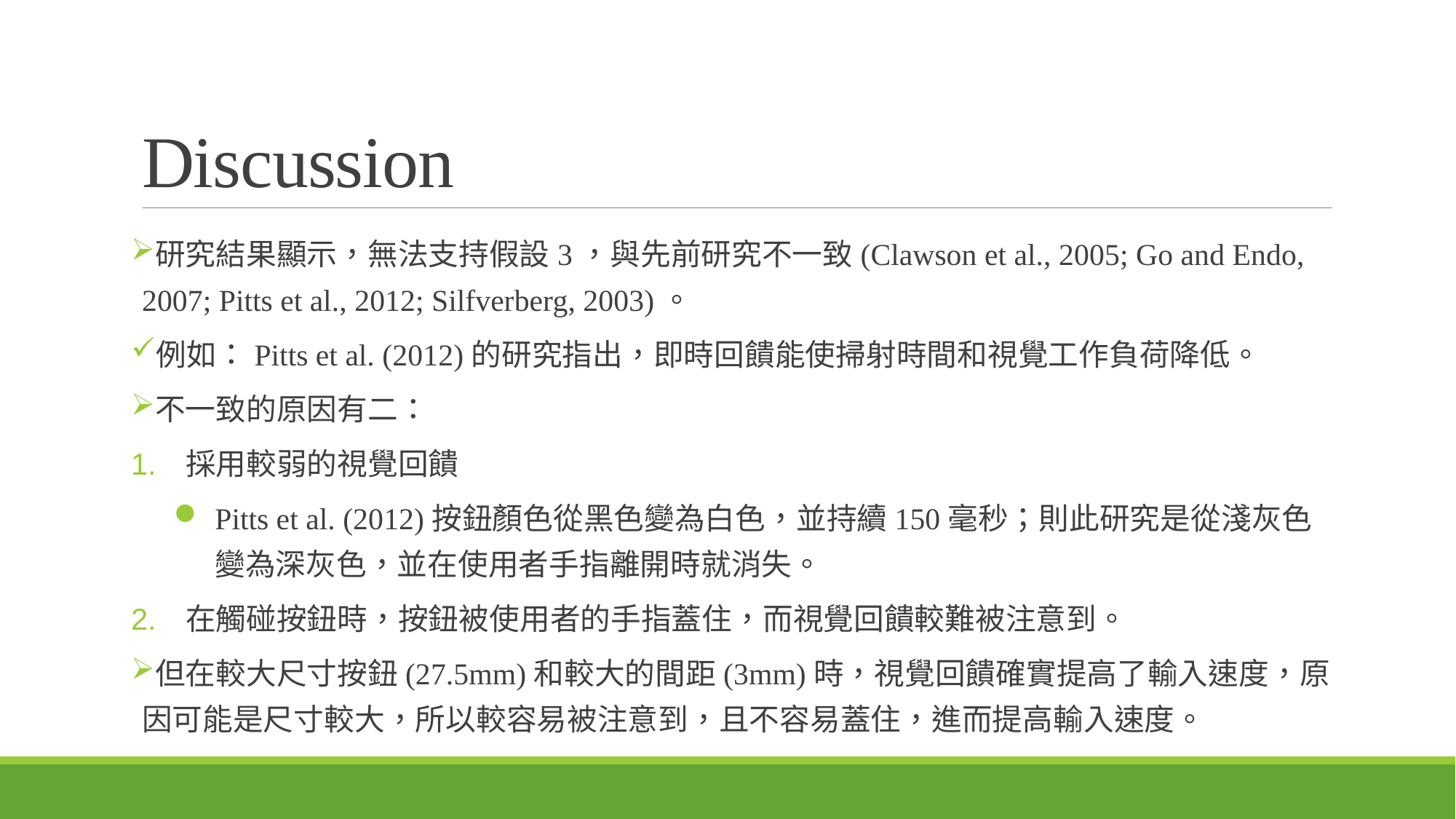

# Discussion
研究結果顯示，無法支持假設3，與先前研究不一致(Clawson et al., 2005; Go and Endo, 2007; Pitts et al., 2012; Silfverberg, 2003)。
例如：Pitts et al. (2012)的研究指出，即時回饋能使掃射時間和視覺工作負荷降低。
不一致的原因有二：
採用較弱的視覺回饋
Pitts et al. (2012)按鈕顏色從黑色變為白色，並持續150毫秒；則此研究是從淺灰色變為深灰色，並在使用者手指離開時就消失。
在觸碰按鈕時，按鈕被使用者的手指蓋住，而視覺回饋較難被注意到。
但在較大尺寸按鈕(27.5mm)和較大的間距(3mm)時，視覺回饋確實提高了輸入速度，原因可能是尺寸較大，所以較容易被注意到，且不容易蓋住，進而提高輸入速度。